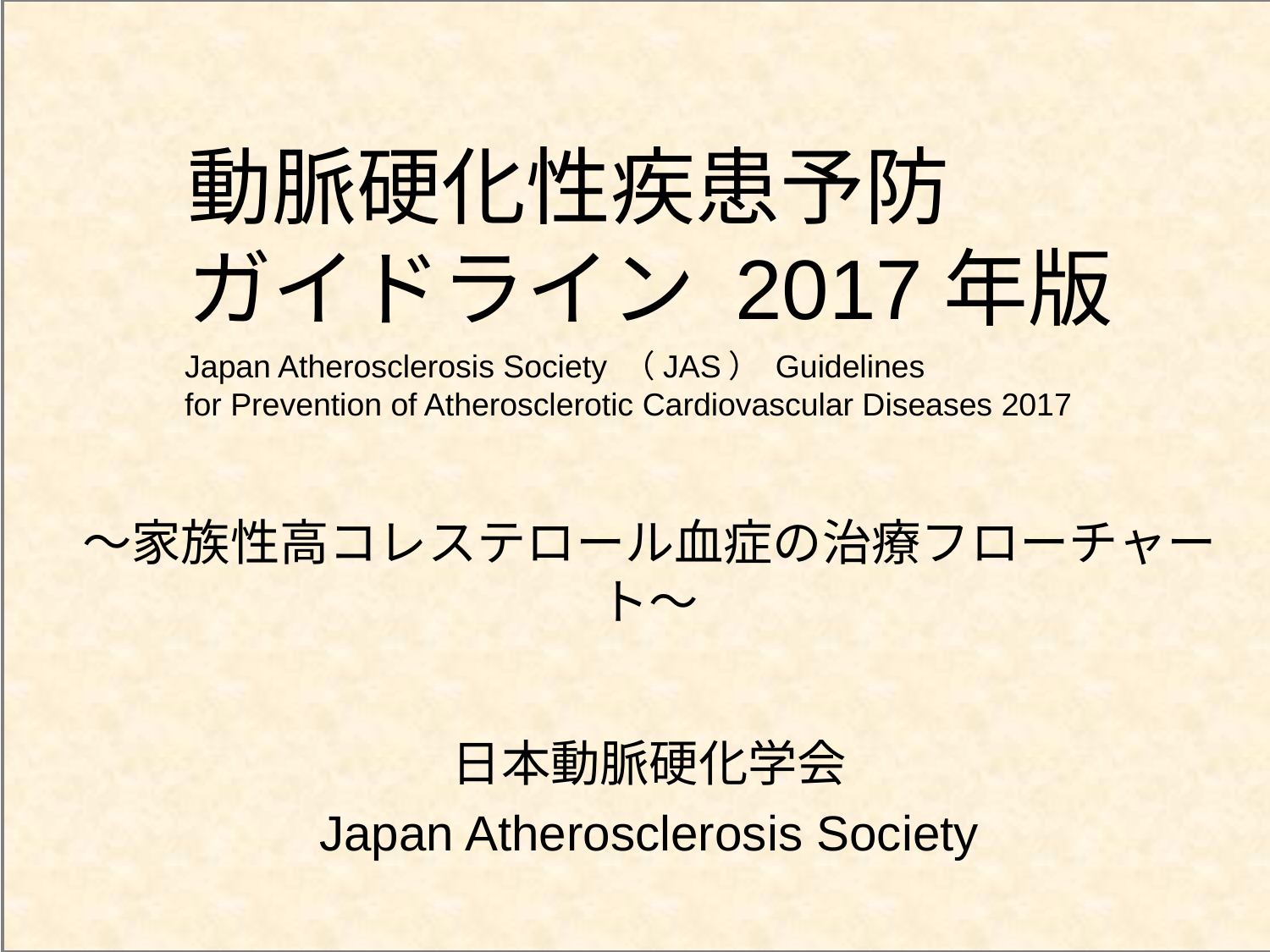

# 動脈硬化性疾患予防 ガイドライン 2017年版
Japan Atherosclerosis Society （JAS） Guidelines
for Prevention of Atherosclerotic Cardiovascular Diseases 2017
～家族性高コレステロール血症の治療フローチャート～
日本動脈硬化学会
Japan Atherosclerosis Society